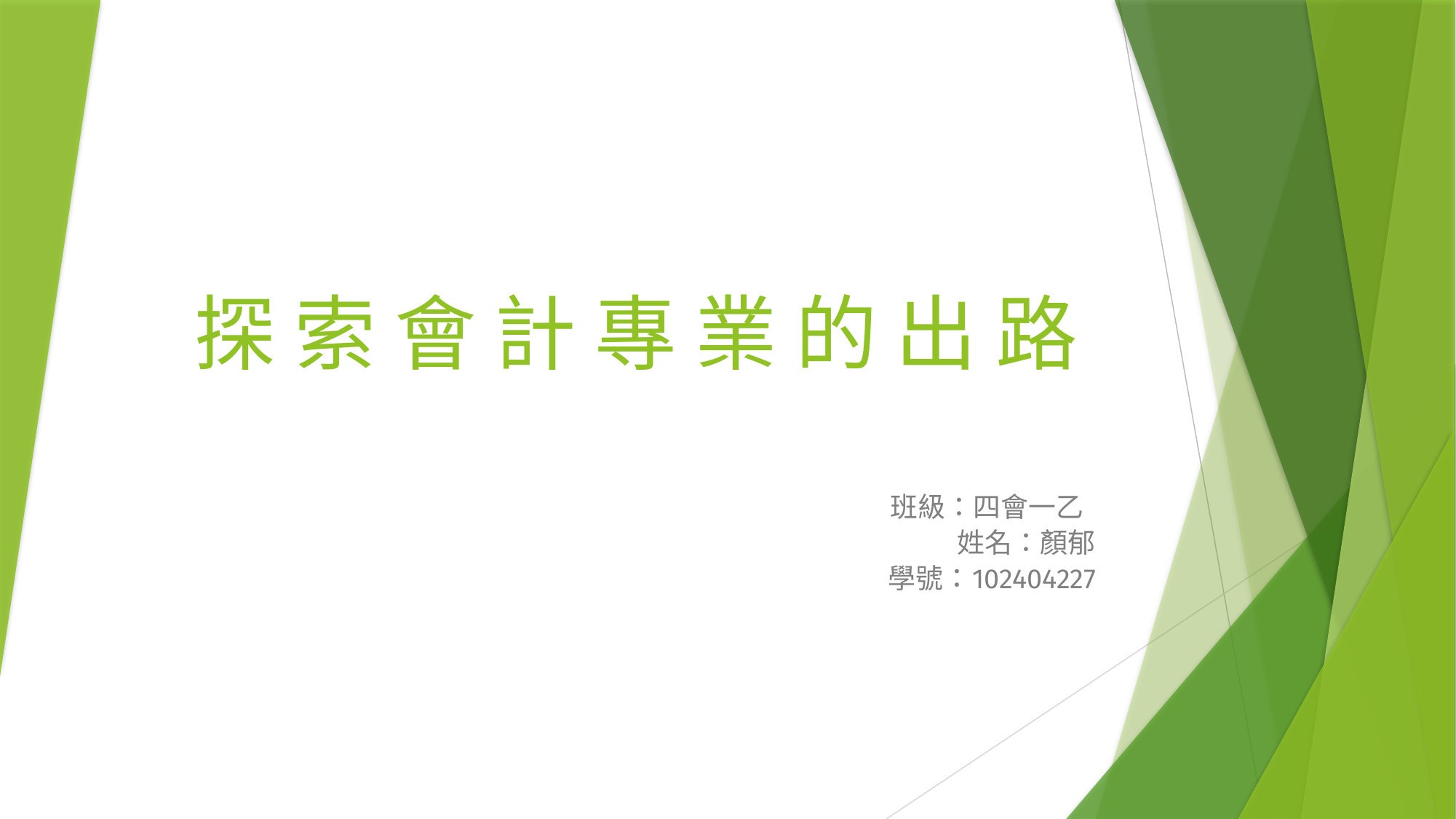

# 探 索 會 計 專 業 的 出 路
班級：四會一乙
　　　　　　　　　　　　　姓名：顏郁
 學號：102404227